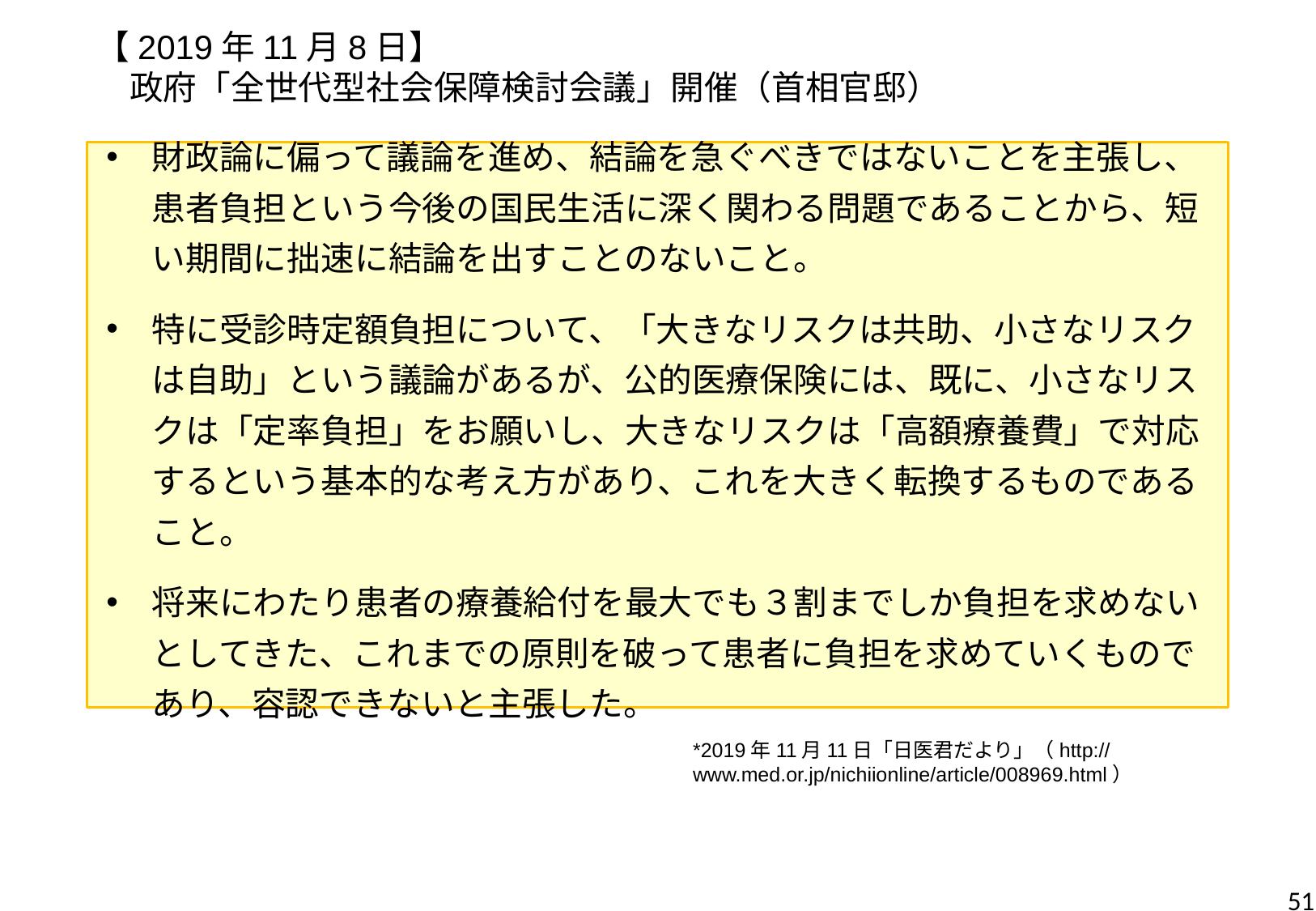

【2019年11月8日】
　政府「全世代型社会保障検討会議」開催（首相官邸）
財政論に偏って議論を進め、結論を急ぐべきではないことを主張し、患者負担という今後の国民生活に深く関わる問題であることから、短い期間に拙速に結論を出すことのないこと。
特に受診時定額負担について、「大きなリスクは共助、小さなリスクは自助」という議論があるが、公的医療保険には、既に、小さなリスクは「定率負担」をお願いし、大きなリスクは「高額療養費」で対応するという基本的な考え方があり、これを大きく転換するものであること。
将来にわたり患者の療養給付を最大でも３割までしか負担を求めないとしてきた、これまでの原則を破って患者に負担を求めていくものであり、容認できないと主張した。
*2019年11月11日「日医君だより」（http://www.med.or.jp/nichiionline/article/008969.html）
51